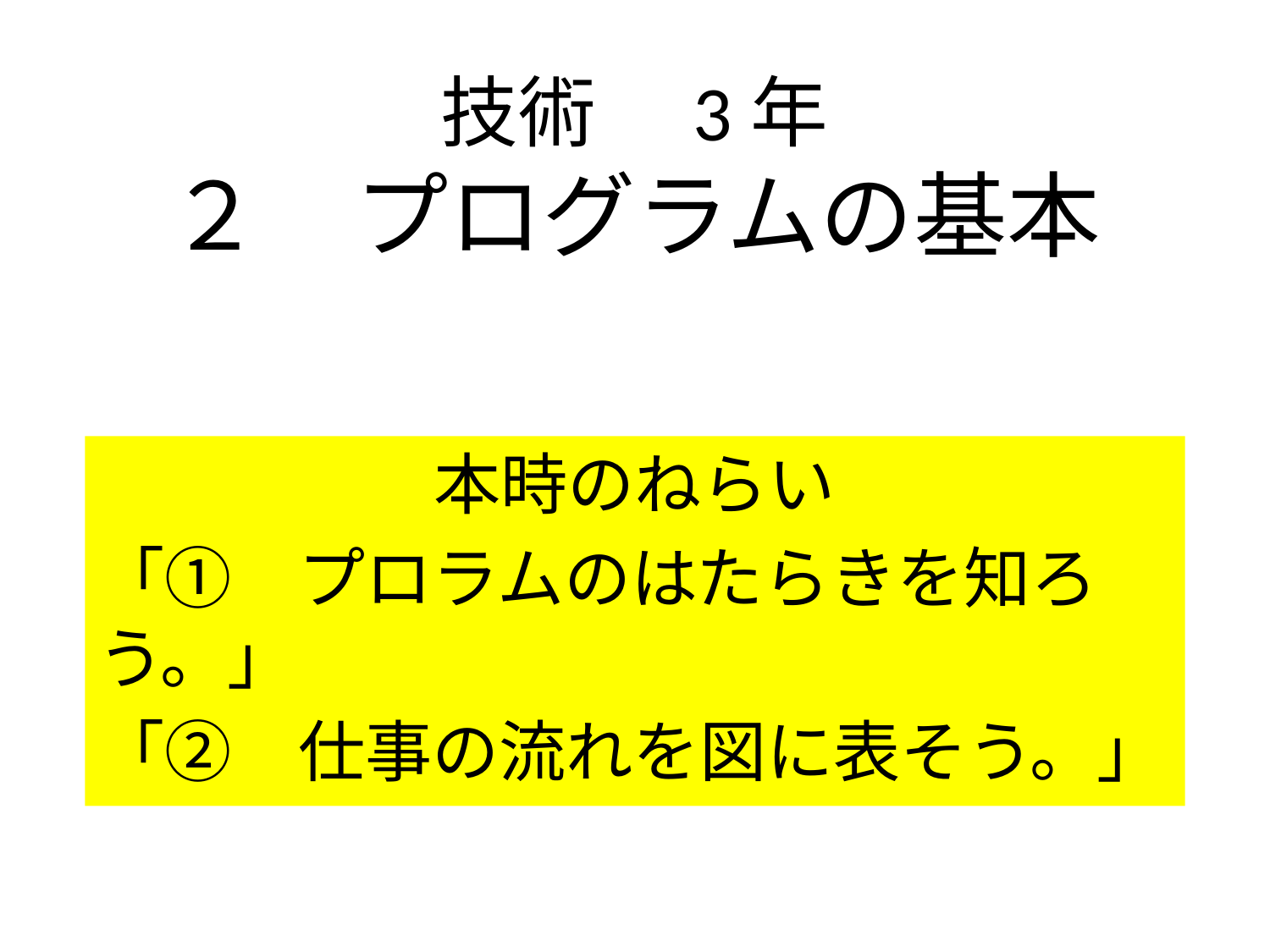

# 技術　3年 ２　プログラムの基本
本時のねらい
「①　プロラムのはたらきを知ろう。」
「②　仕事の流れを図に表そう。」